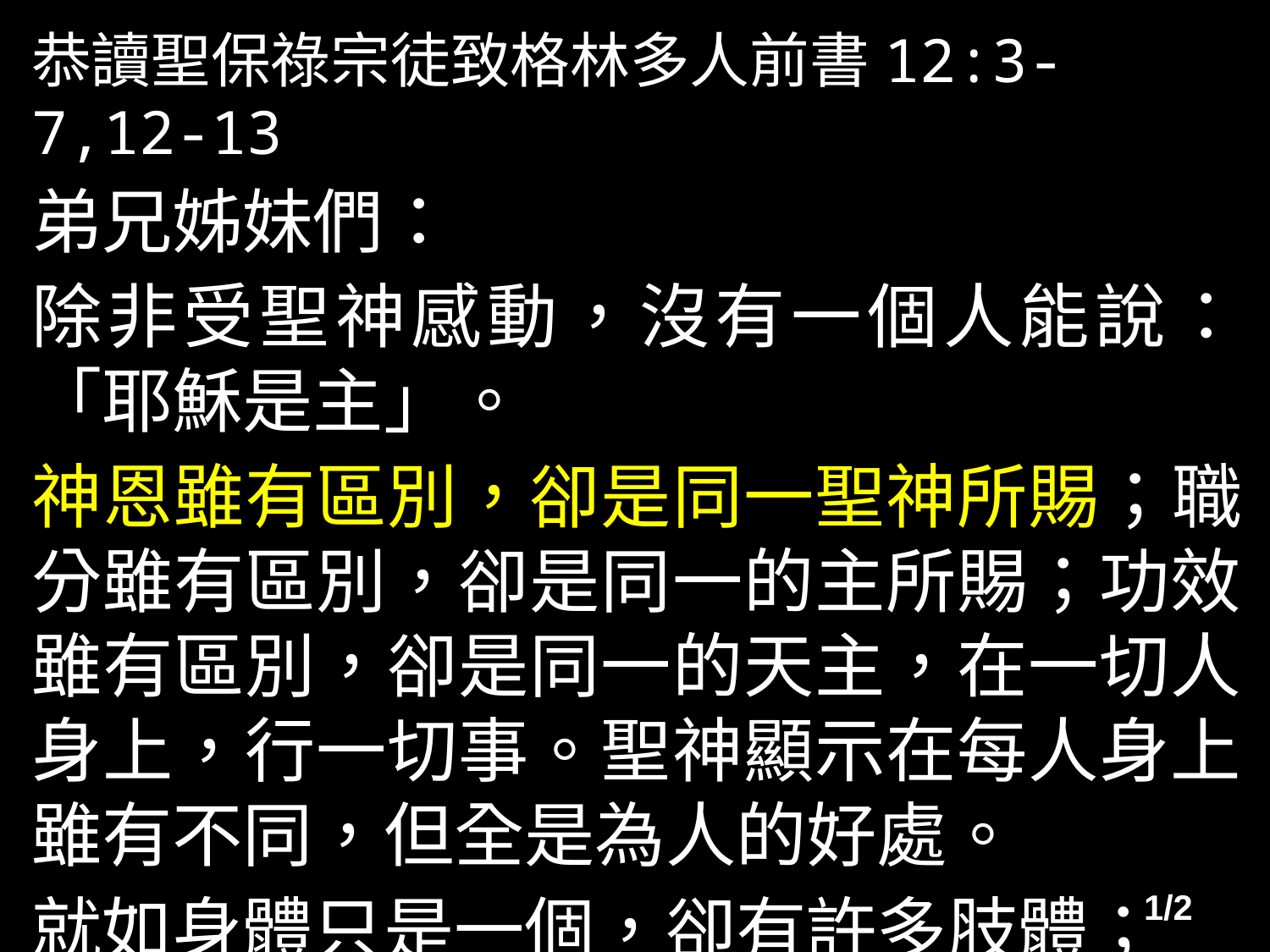

恭讀聖保祿宗徒致格林多人前書12:3-7,12-13
弟兄姊妹們：
除非受聖神感動，沒有一個人能說：「耶穌是主」。
神恩雖有區別，卻是同一聖神所賜；職分雖有區別，卻是同一的主所賜；功效雖有區別，卻是同一的天主，在一切人身上，行一切事。聖神顯示在每人身上雖有不同，但全是為人的好處。
就如身體只是一個，卻有許多肢體；

1/2